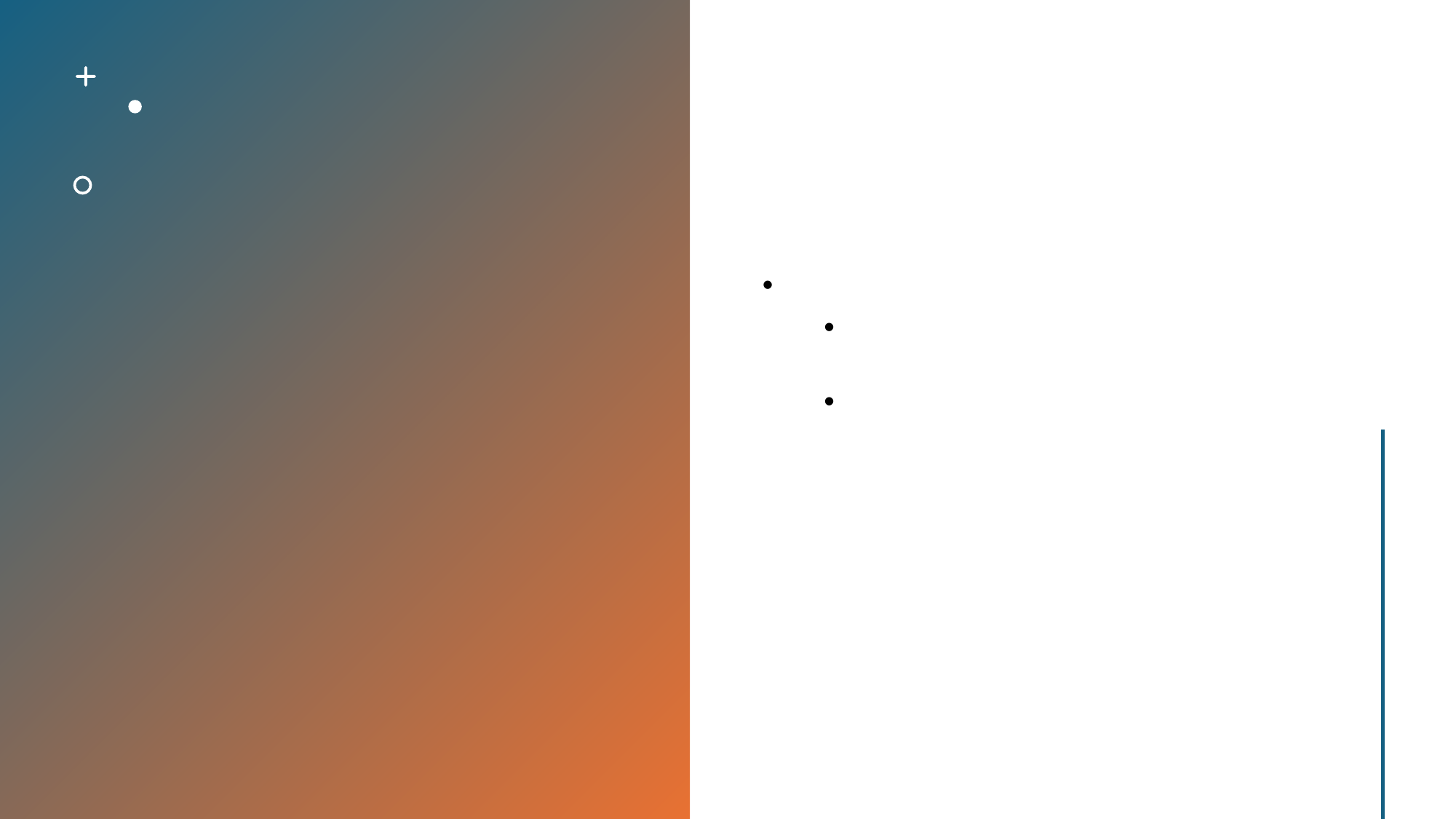

일본의 주요 국제 동맹과 관계
일본은 미국과의 동맹을 중심으로 다양한 국제 동맹을 가지고 있습니다.
미국과의 안보 동맹은 일본의 외교 정책의 중추를 이루고 있으며, 미국 이외에도 유럽 연합, 호주, 캐나다 등과도 깊은 관계를 유지하고 있습니다.